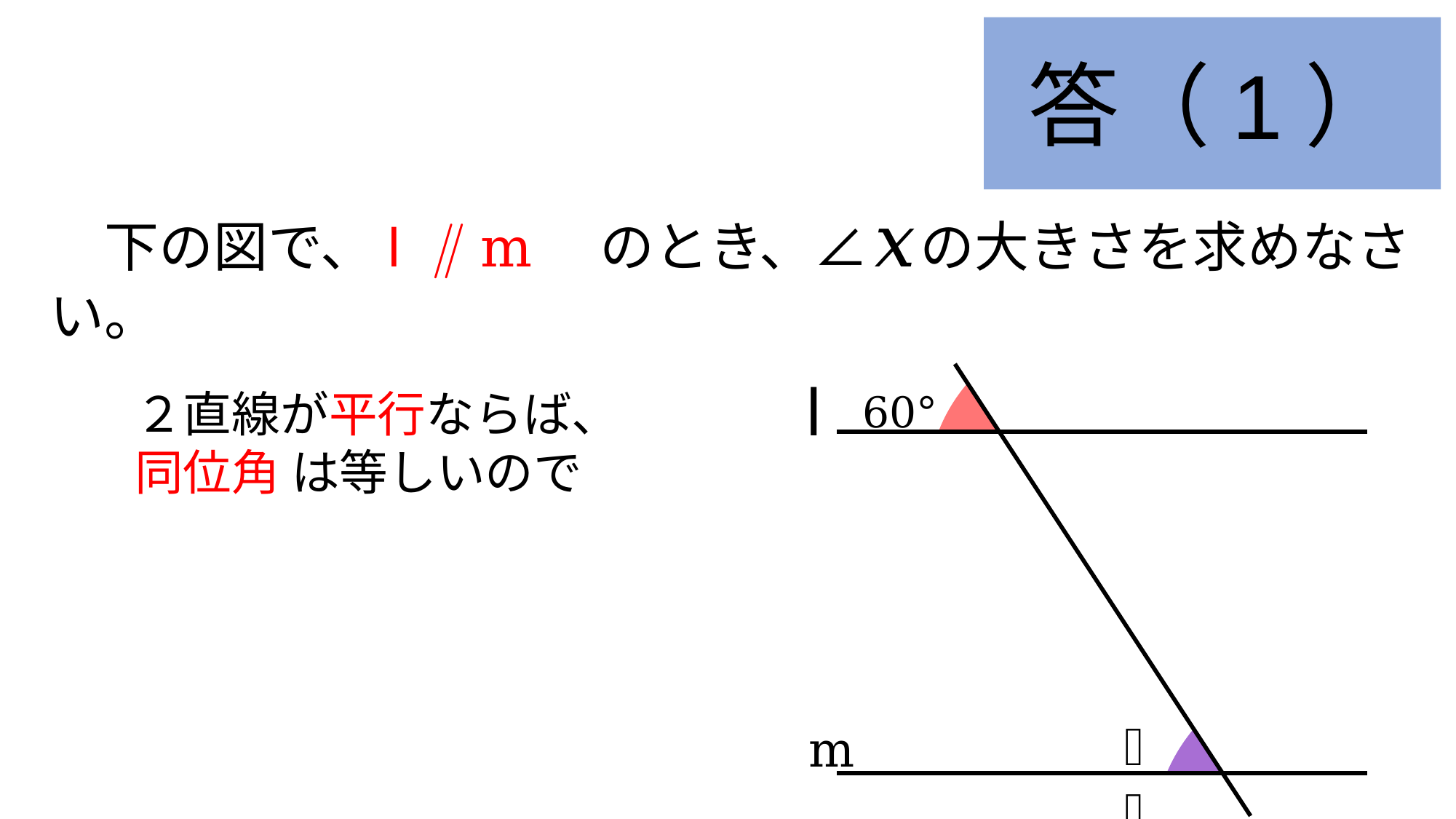

答（1）
　下の図で、l  ⫽ m　のとき、∠𝑥の大きさを求めなさい。

l
２直線が平行ならば、
同位角 は等しいので
60°

𝑥=60°
𝑥=60°

𝑥
 m